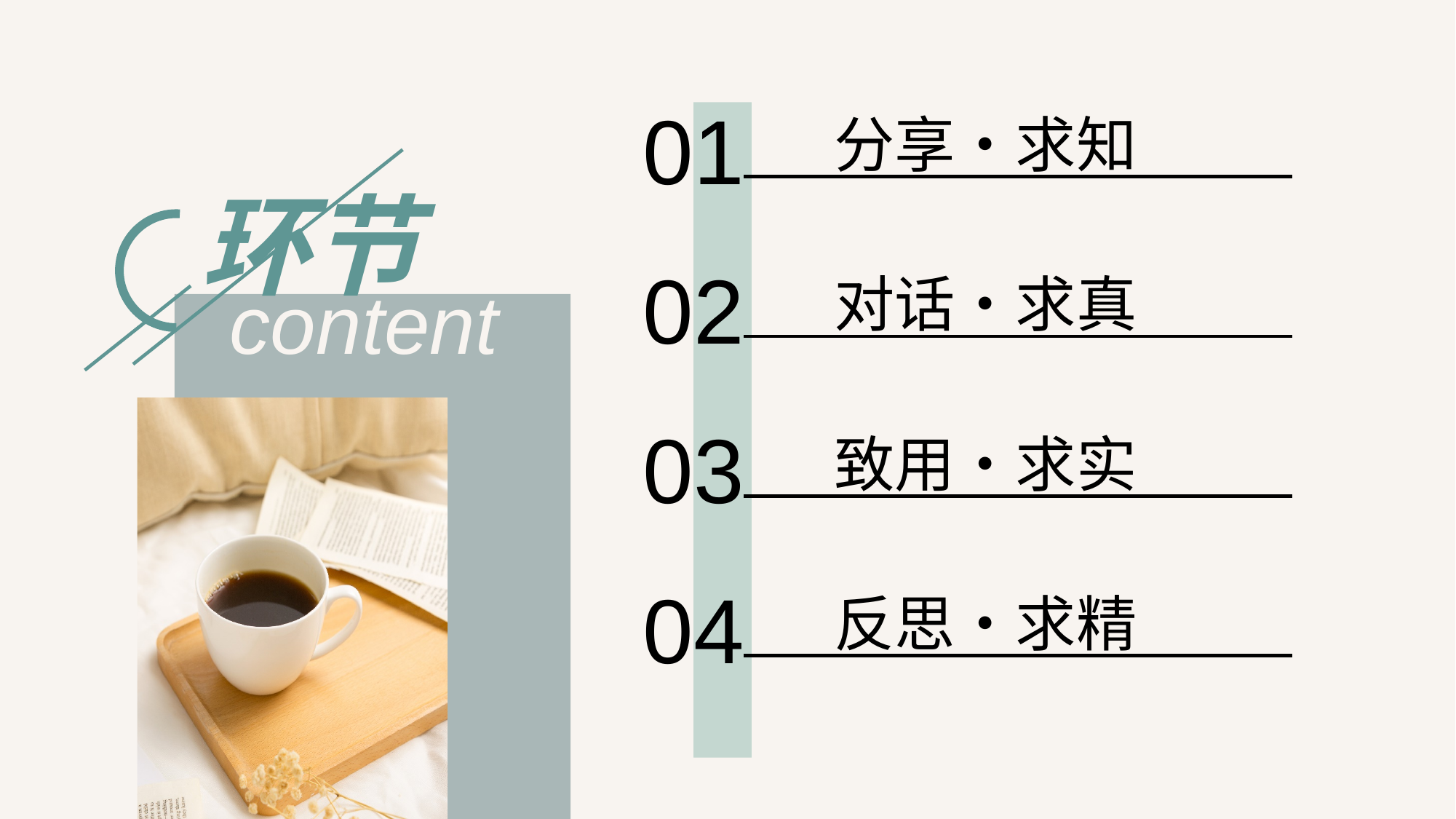

01
分享•求知

环节

02
对话•求真
content

03
致用•求实
04
反思•求精